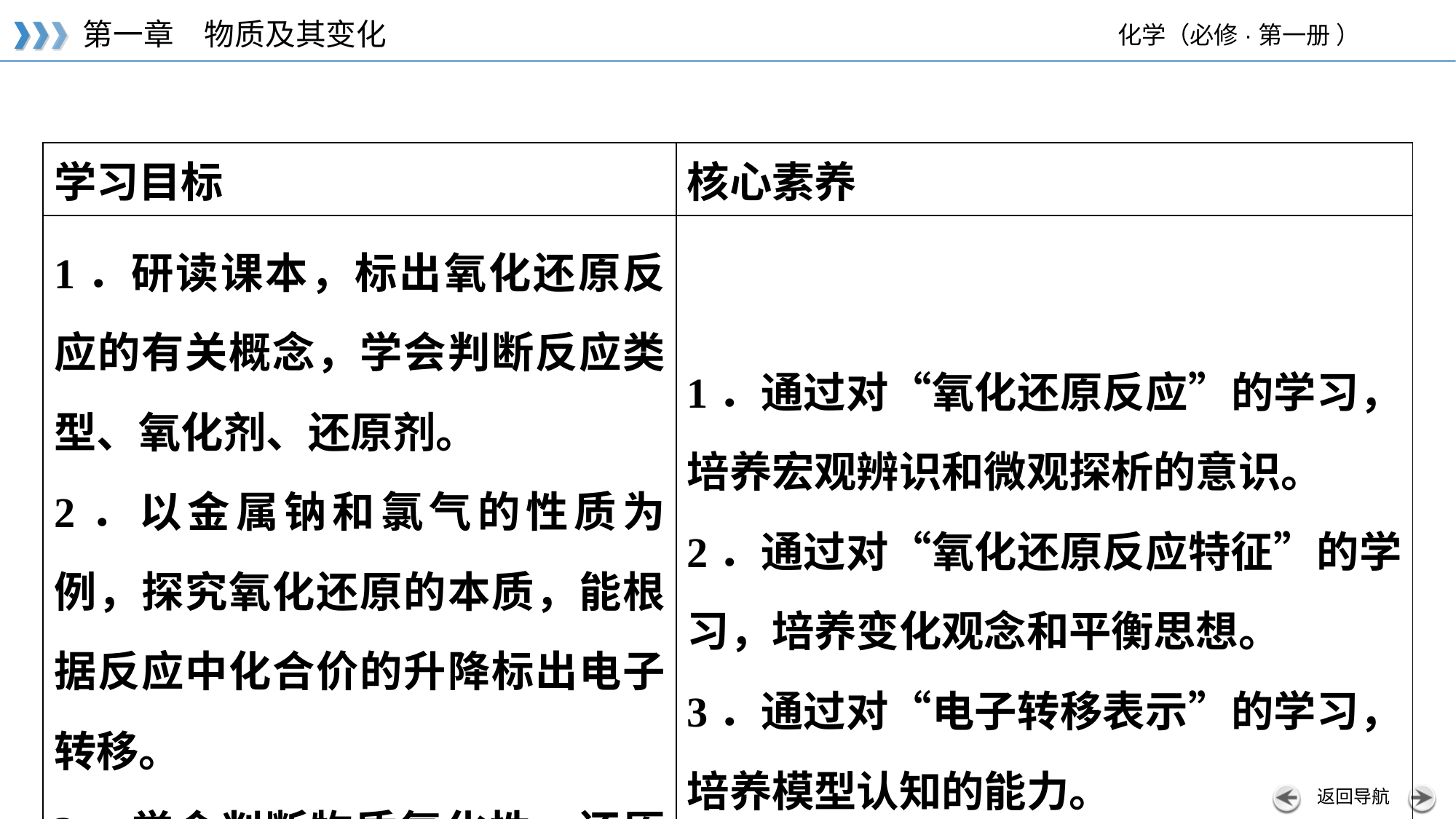

| 学习目标 | 核心素养 |
| --- | --- |
| 1．研读课本，标出氧化还原反应的有关概念，学会判断反应类型、氧化剂、还原剂。 2．以金属钠和氯气的性质为例，探究氧化还原的本质，能根据反应中化合价的升降标出电子转移。 3．学会判断物质氧化性、还原性的方法，并说出其应用。 | 1．通过对“氧化还原反应”的学习，培养宏观辨识和微观探析的意识。 2．通过对“氧化还原反应特征”的学习，培养变化观念和平衡思想。 3．通过对“电子转移表示”的学习，培养模型认知的能力。 |